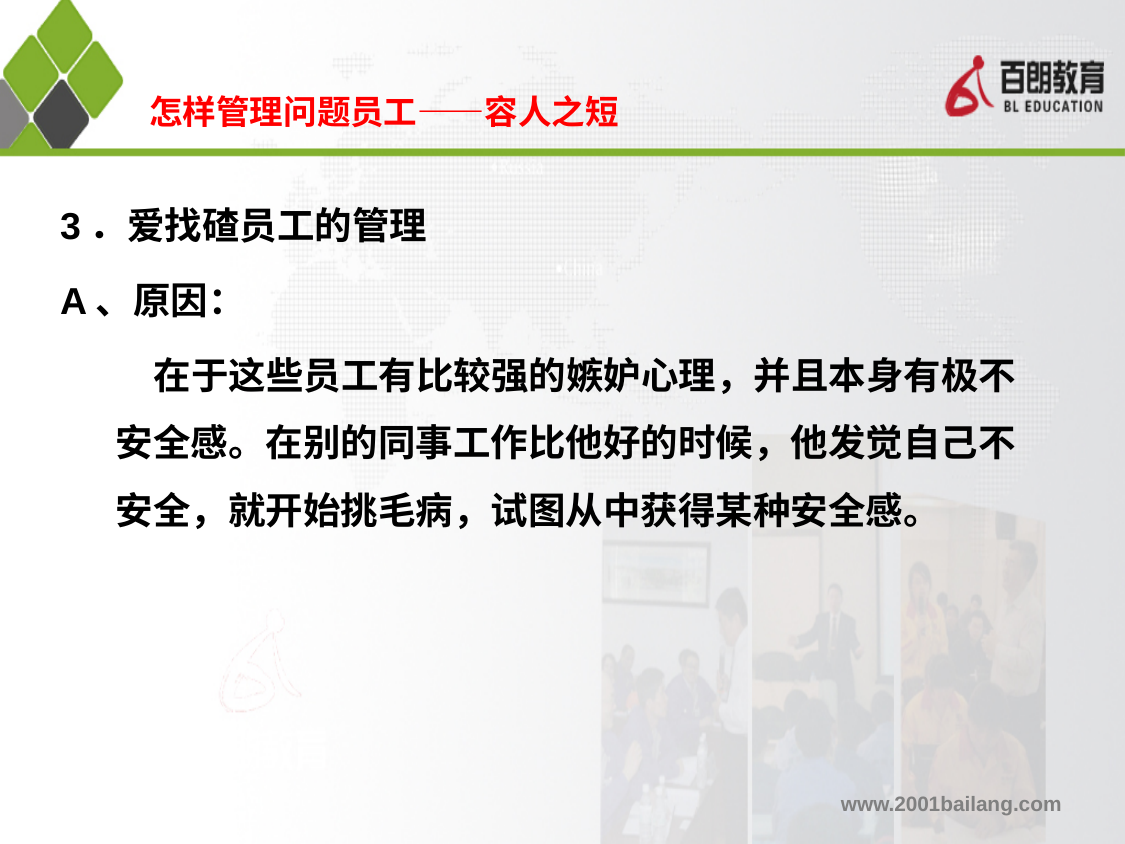

# 怎样管理问题员工——容人之短
3．爱找碴员工的管理
A、原因：
          在于这些员工有比较强的嫉妒心理，并且本身有极不安全感。在别的同事工作比他好的时候，他发觉自己不安全，就开始挑毛病，试图从中获得某种安全感。